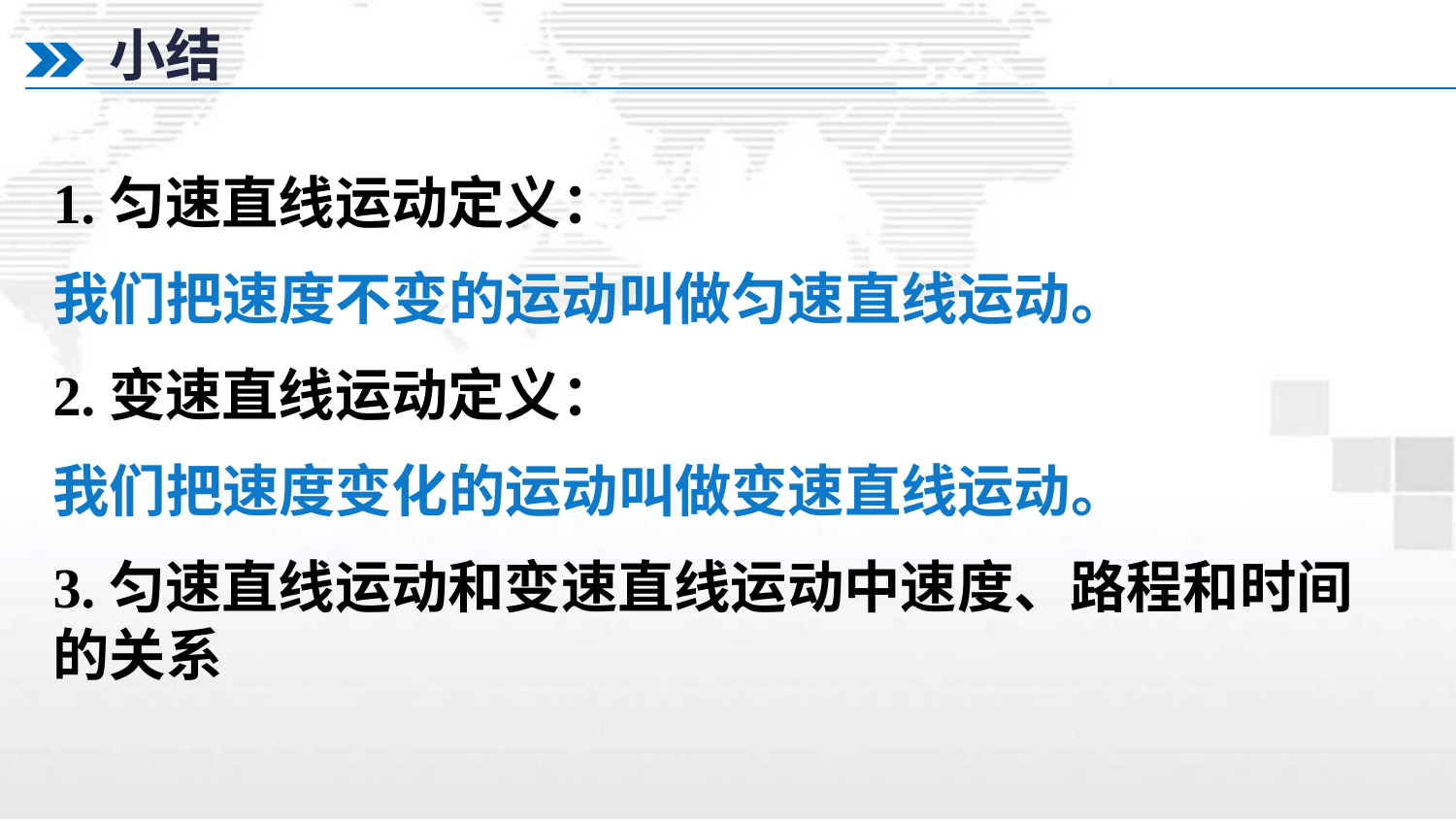

# 小结
1.匀速直线运动定义：
我们把速度不变的运动叫做匀速直线运动。
2.变速直线运动定义：
我们把速度变化的运动叫做变速直线运动。
3.匀速直线运动和变速直线运动中速度、路程和时间的关系